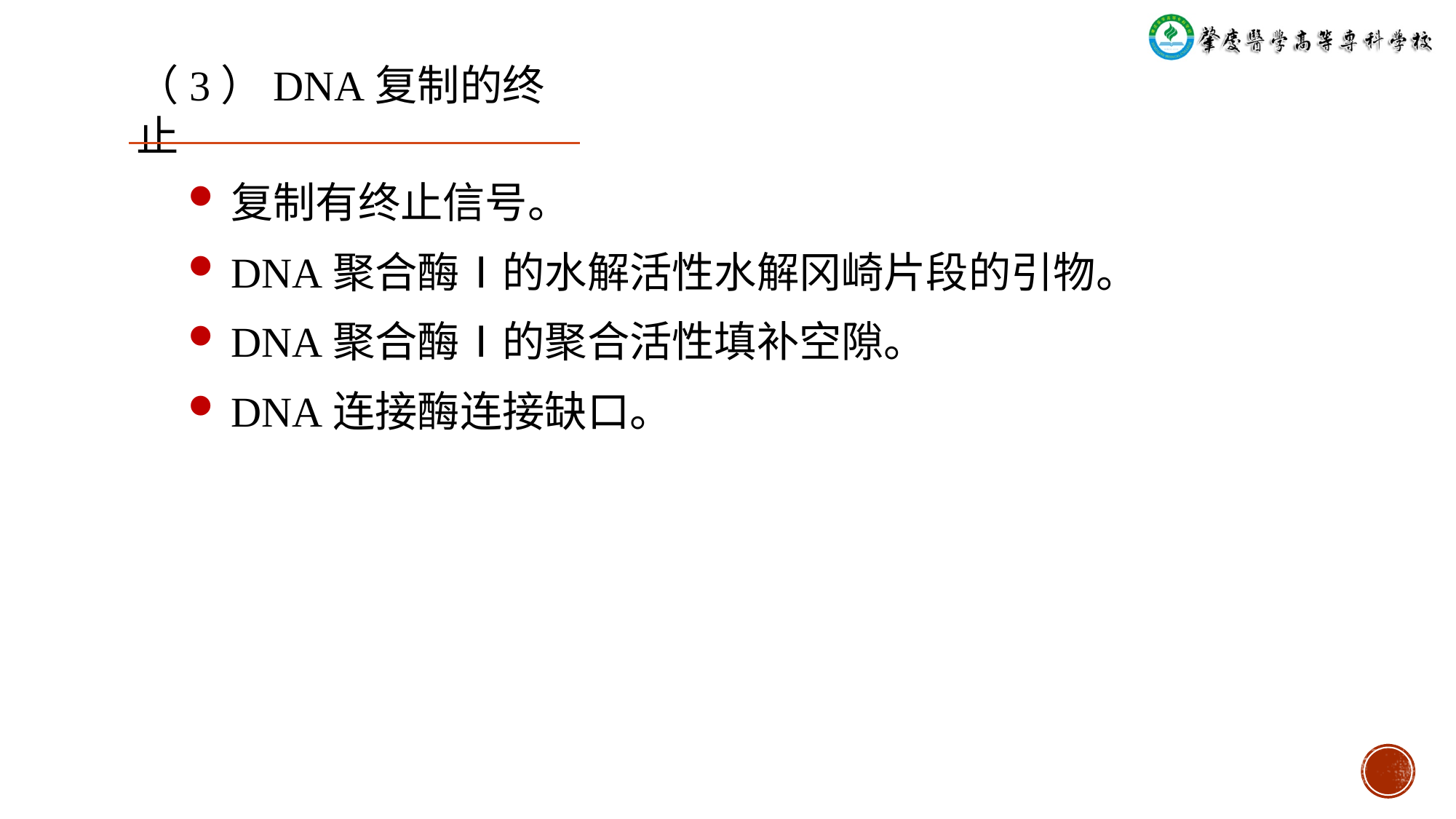

（3）DNA复制的终止
复制有终止信号。
DNA聚合酶Ⅰ的水解活性水解冈崎片段的引物。
DNA聚合酶Ⅰ的聚合活性填补空隙。
DNA连接酶连接缺口。